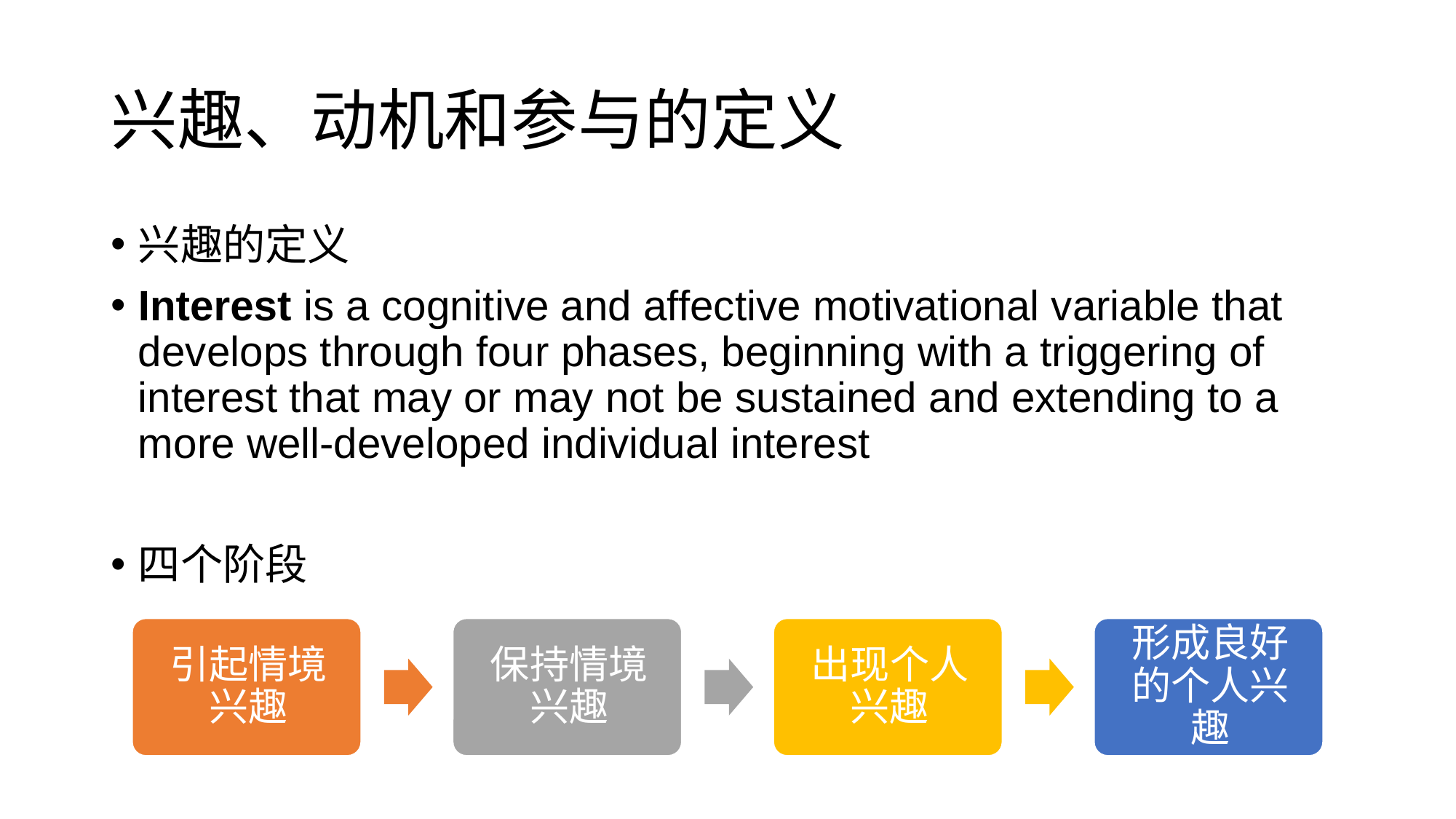

# 兴趣、动机和参与的定义
兴趣的定义
Interest is a cognitive and affective motivational variable that develops through four phases, beginning with a triggering of interest that may or may not be sustained and extending to a more well-developed individual interest

四个阶段

引起情境兴趣

保持情境兴趣

出现个人兴趣

形成良好的个人兴趣